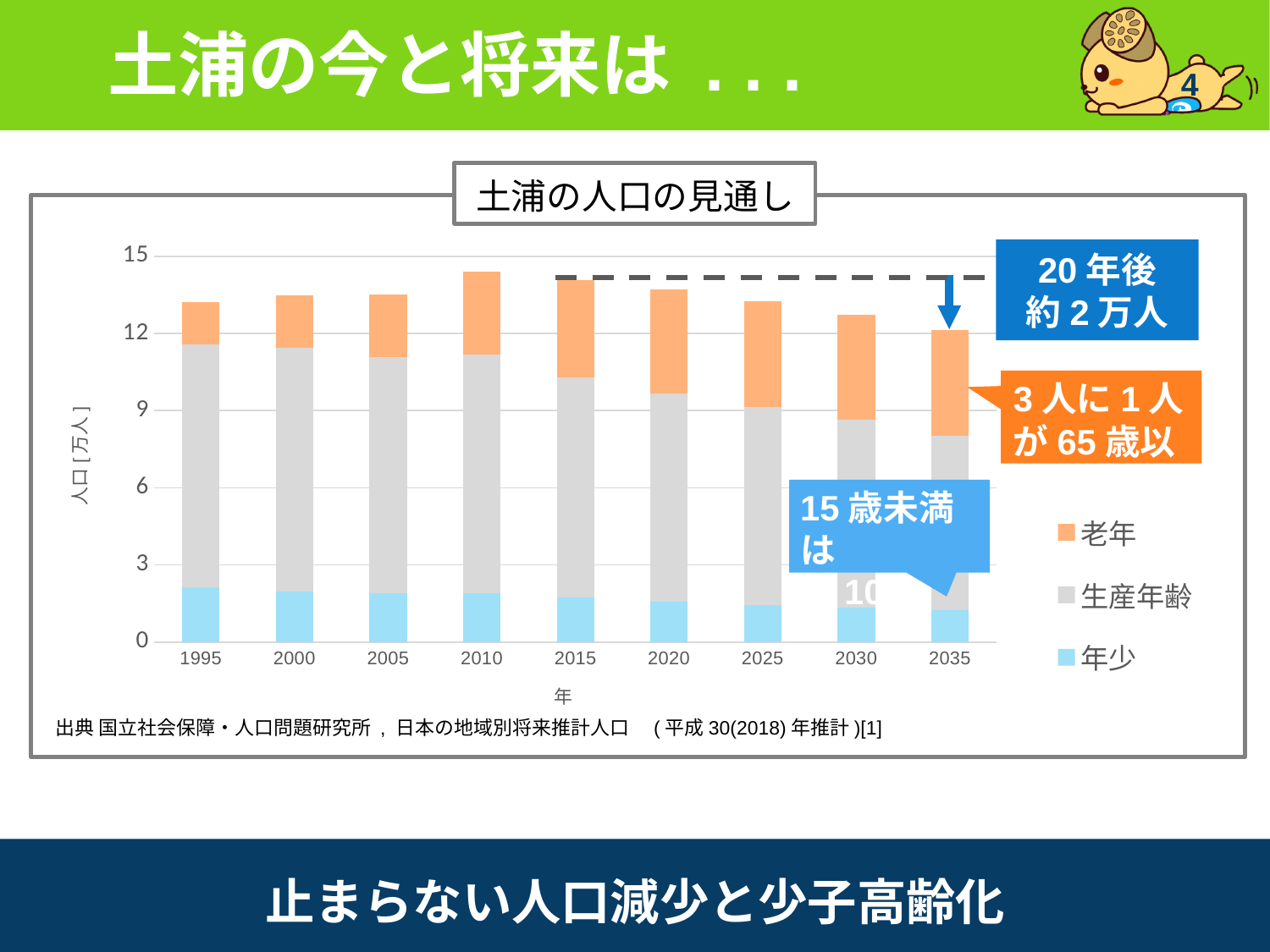

# 土浦の今と将来は . . .
4

### Chart

| Category | 年少 | 生産年齢 | 老年 |
|---|---|---|---|
| 1995 | 2.1291 | 9.4301 | 1.6651 |
| 2000 | 1.98 | 9.4426 | 2.0476 |
| 2005 | 1.9117 | 9.1523 | 2.442 |
| 2010 | 1.9129 | 9.2505 | 3.2205 |
| 2015 | 1.7357 | 8.5558 | 3.7654 |
| 2020 | 1.5772 | 8.0755 | 4.0608 |
| 2025 | 1.4343 | 7.7142 | 4.1015 |
| 2030 | 1.329 | 7.3036 | 4.082 |
| 2035 | 1.2362 | 6.7903 | 4.0911 |
土浦の人口の見通し

20年後
約2万人▼
3人に1人が65歳以上

15歳未満は
約10%

出典 国立社会保障・人口問題研究所 , 日本の地域別将来推計人口　(平成30(2018)年推計)[1]

止まらない人口減少と少子高齢化